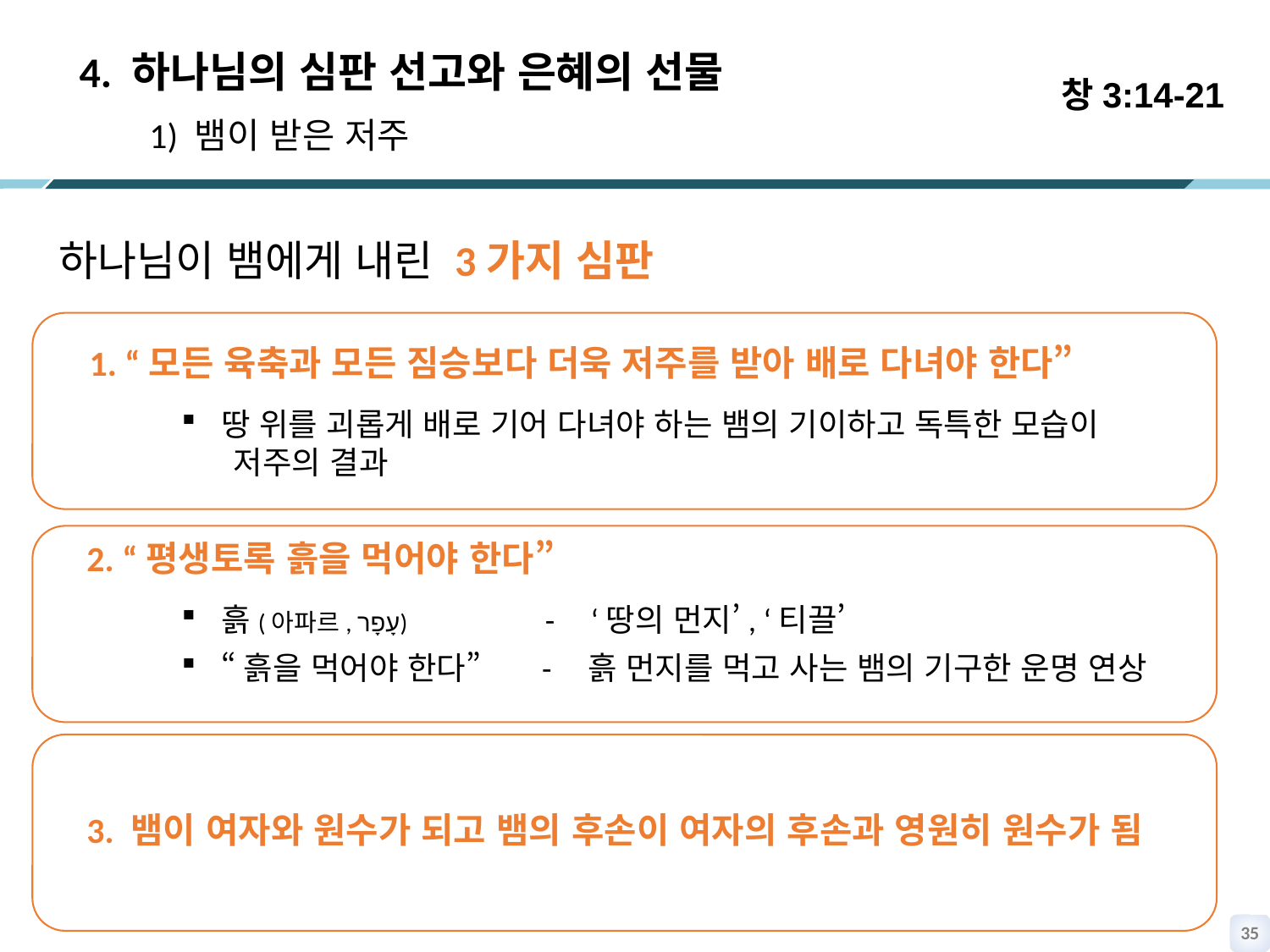

창3:14-21

       4. 하나님의 심판 선고와 은혜의 선물
                 1) 뱀이 받은 저주

하나님이 뱀에게 내린 3가지 심판

1. 1. “모든 육축과 모든 짐승보다 더욱 저주를 받아 배로 다녀야 한다”

땅 위를 괴롭게 배로 기어 다녀야 하는 뱀의 기이하고 독특한 모습이
     저주의 결과

    2. “평생토록 흙을 먹어야 한다”

흙(아파르, עָפָר)                         -     ‘땅의 먼지’, ‘티끌’

“흙을 먹어야 한다”      -    흙 먼지를 먹고 사는 뱀의 기구한 운명 연상

    3. 뱀이 여자와 원수가 되고 뱀의 후손이 여자의 후손과 영원히 원수가 됨

35